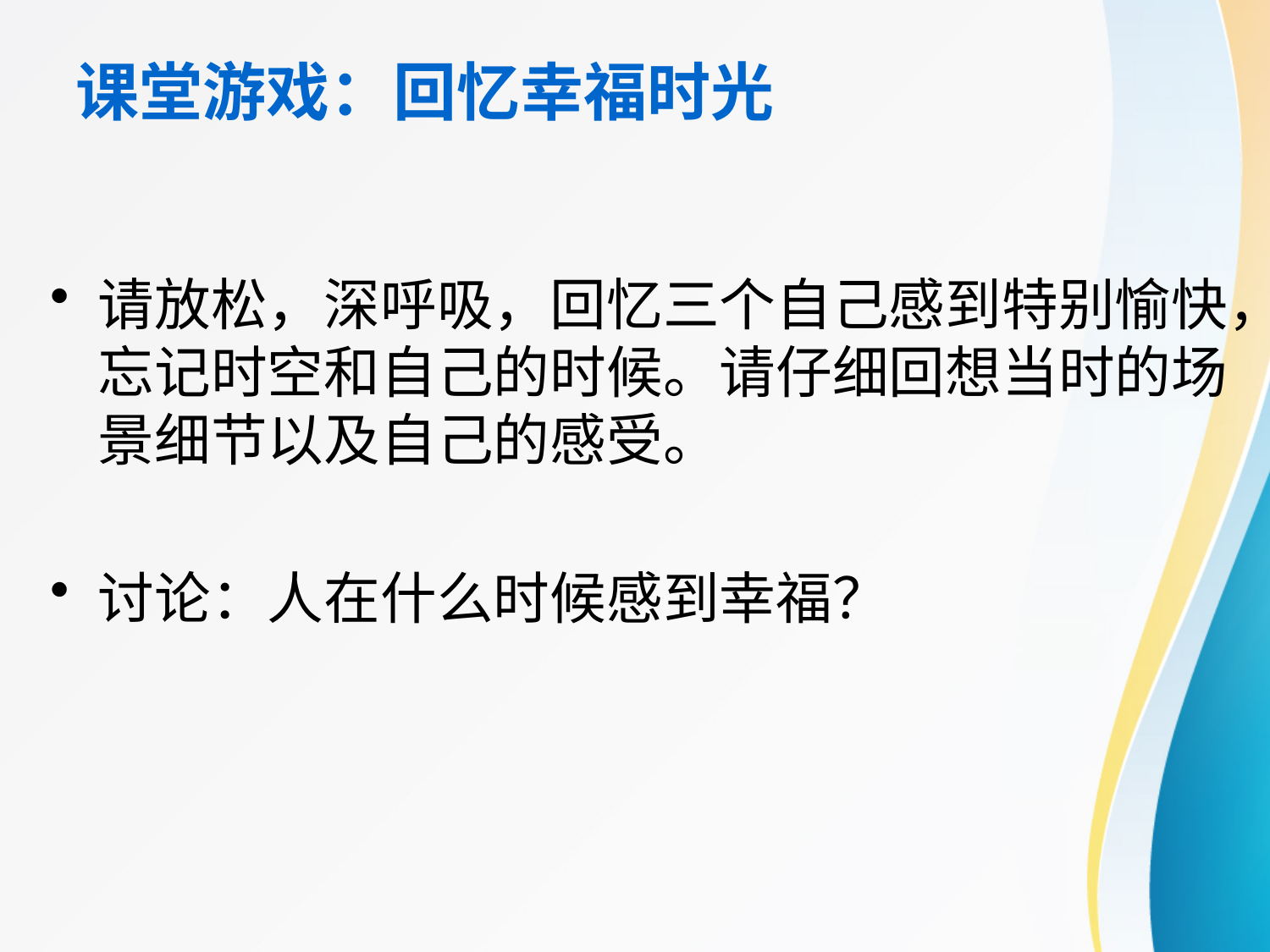

课堂游戏：回忆幸福时光
请放松，深呼吸，回忆三个自己感到特别愉快，忘记时空和自己的时候。请仔细回想当时的场景细节以及自己的感受。

讨论：人在什么时候感到幸福？